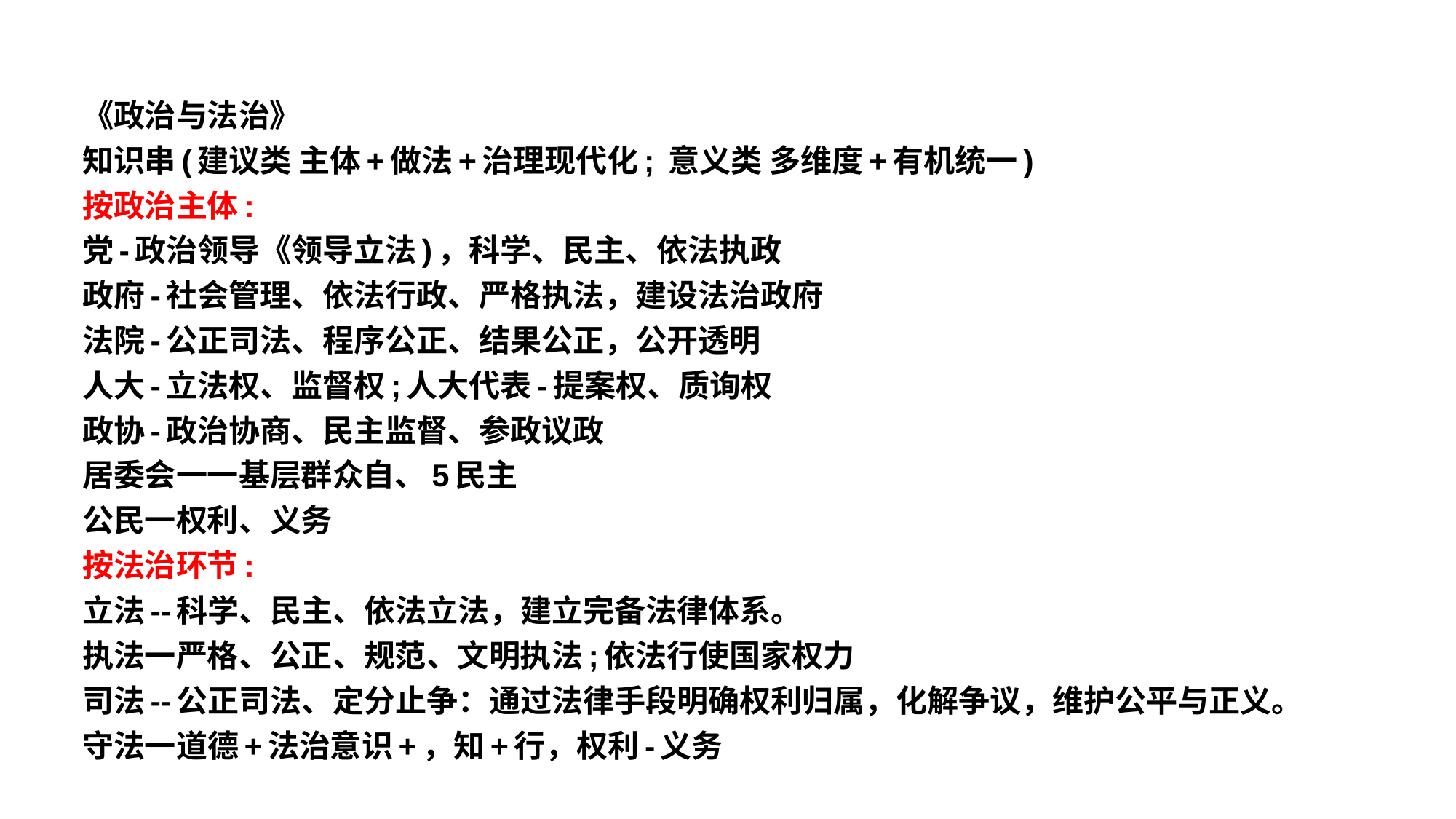

#
《政治与法治》
知识串(建议类 主体+做法+治理现代化; 意义类 多维度+有机统一)
按政治主体:
党-政治领导《领导立法)，科学、民主、依法执政
政府-社会管理、依法行政、严格执法，建设法治政府
法院-公正司法、程序公正、结果公正，公开透明
人大-立法权、监督权;人大代表-提案权、质询权
政协-政治协商、民主监督、参政议政
居委会一一基层群众自、5民主
公民一权利、义务
按法治环节:
立法--科学、民主、依法立法，建立完备法律体系。
执法一严格、公正、规范、文明执法;依法行使国家权力
司法--公正司法、定分止争：通过法律手段明确权利归属，化解争议，维护公平与正义。
守法一道德+法治意识+，知+行，权利-义务